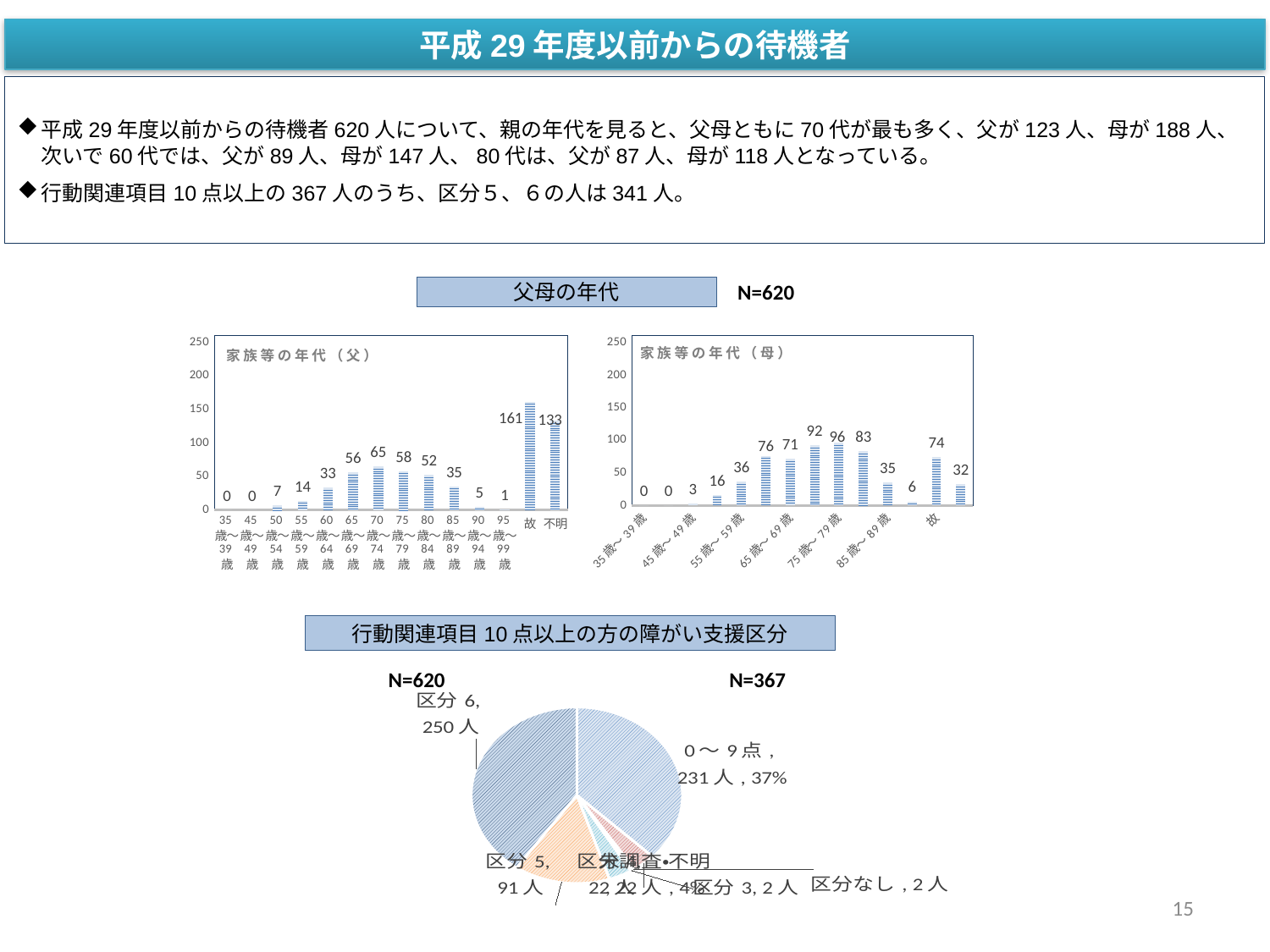

平成29年度以前からの待機者
平成29年度以前からの待機者620人について、親の年代を見ると、父母ともに70代が最も多く、父が123人、母が188人、次いで60代では、父が89人、母が147人、80代は、父が87人、母が118人となっている。
行動関連項目10点以上の367人のうち、区分５、６の人は341人。
N=620
父母の年代

### Chart:

| Category | 家族等の年代（父） |
|---|---|
| 35歳～39歳 | 0.0 |
| 45歳～49歳 | 0.0 |
| 50歳～54歳 | 7.0 |
| 55歳～59歳 | 14.0 |
| 60歳～64歳 | 33.0 |
| 65歳～69歳 | 56.0 |
| 70歳～74歳 | 65.0 |
| 75歳～79歳 | 58.0 |
| 80歳～84歳 | 52.0 |
| 85歳～89歳 | 35.0 |
| 90歳～94歳 | 5.0 |
| 95歳～99歳 | 1.0 |
| 故 | 161.0 |
| 不明 | 133.0 |

### Chart:

| Category | 家族等の年代（母） |
|---|---|
| 35歳～39歳 | 0.0 |
| 40歳～44歳 | 0.0 |
| 45歳～49歳 | 3.0 |
| 50歳～54歳 | 16.0 |
| 55歳～59歳 | 36.0 |
| 60歳～64歳 | 76.0 |
| 65歳～69歳 | 71.0 |
| 70歳～74歳 | 92.0 |
| 75歳～79歳 | 96.0 |
| 80歳～84歳 | 83.0 |
| 85歳～89歳 | 35.0 |
| 90歳～94歳 | 6.0 |
| 故 | 74.0 |
| 不明 | 32.0 |
行動関連項目10点以上の方の障がい支援区分
N=620
N=367

[unsupported chart]

15